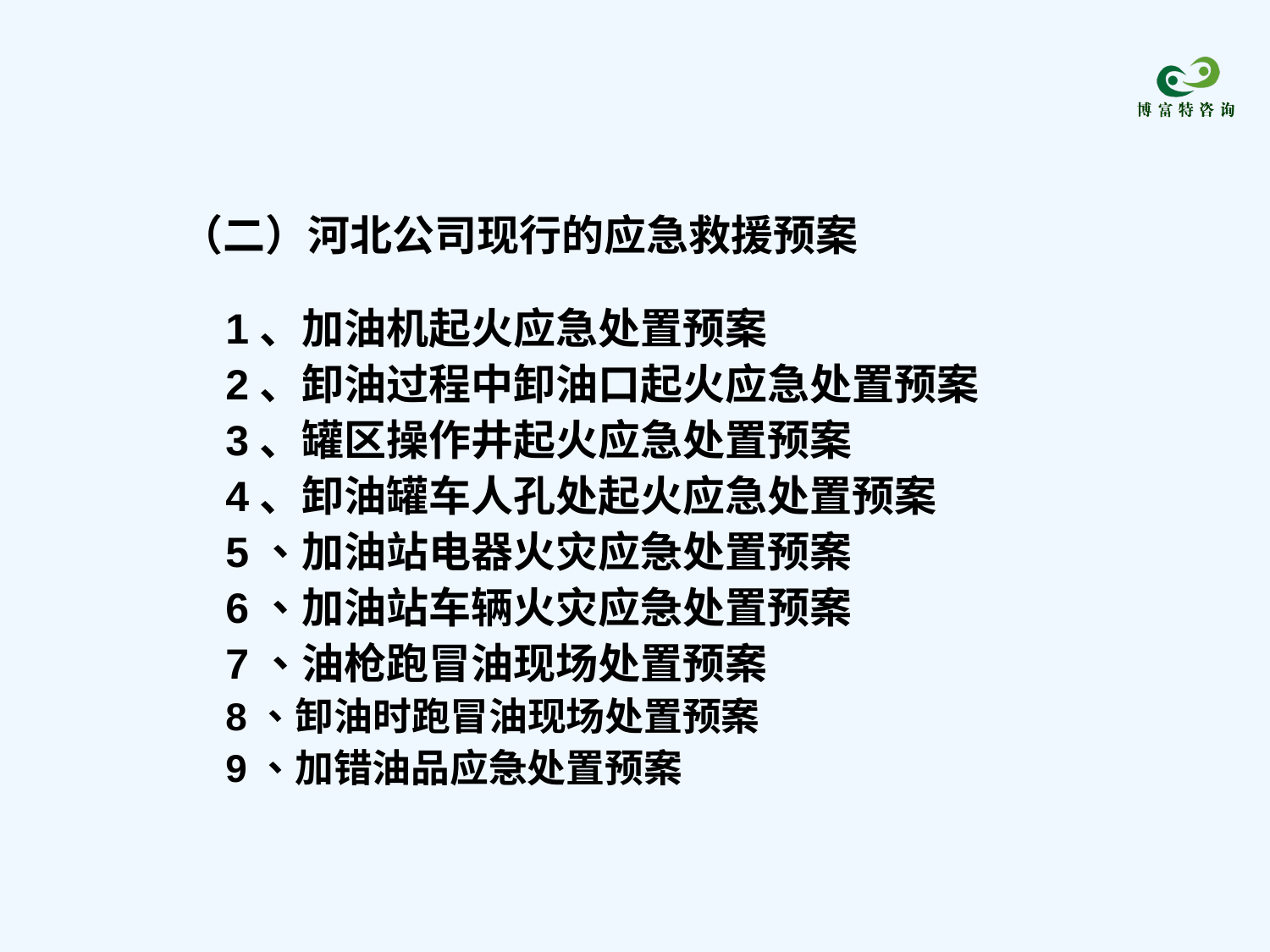

（二）河北公司现行的应急救援预案
1、加油机起火应急处置预案
2、卸油过程中卸油口起火应急处置预案
3、罐区操作井起火应急处置预案
4、卸油罐车人孔处起火应急处置预案
5、加油站电器火灾应急处置预案
6、加油站车辆火灾应急处置预案
7、油枪跑冒油现场处置预案
8、卸油时跑冒油现场处置预案
9、加错油品应急处置预案
39